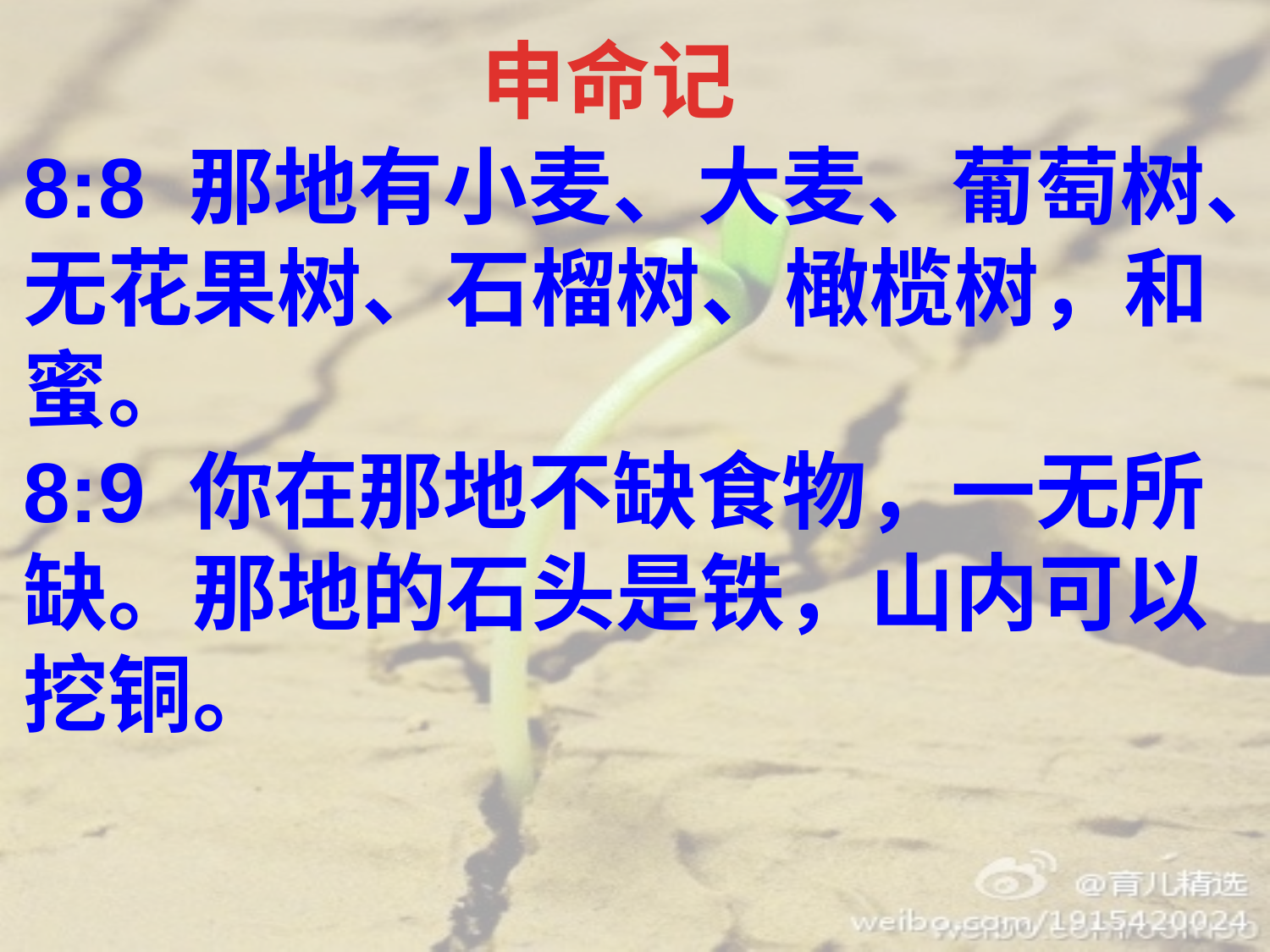

申命记
8:8 那地有小麦、大麦、葡萄树、无花果树、石榴树、橄榄树，和蜜。
8:9 你在那地不缺食物，一无所缺。那地的石头是铁，山内可以挖铜。